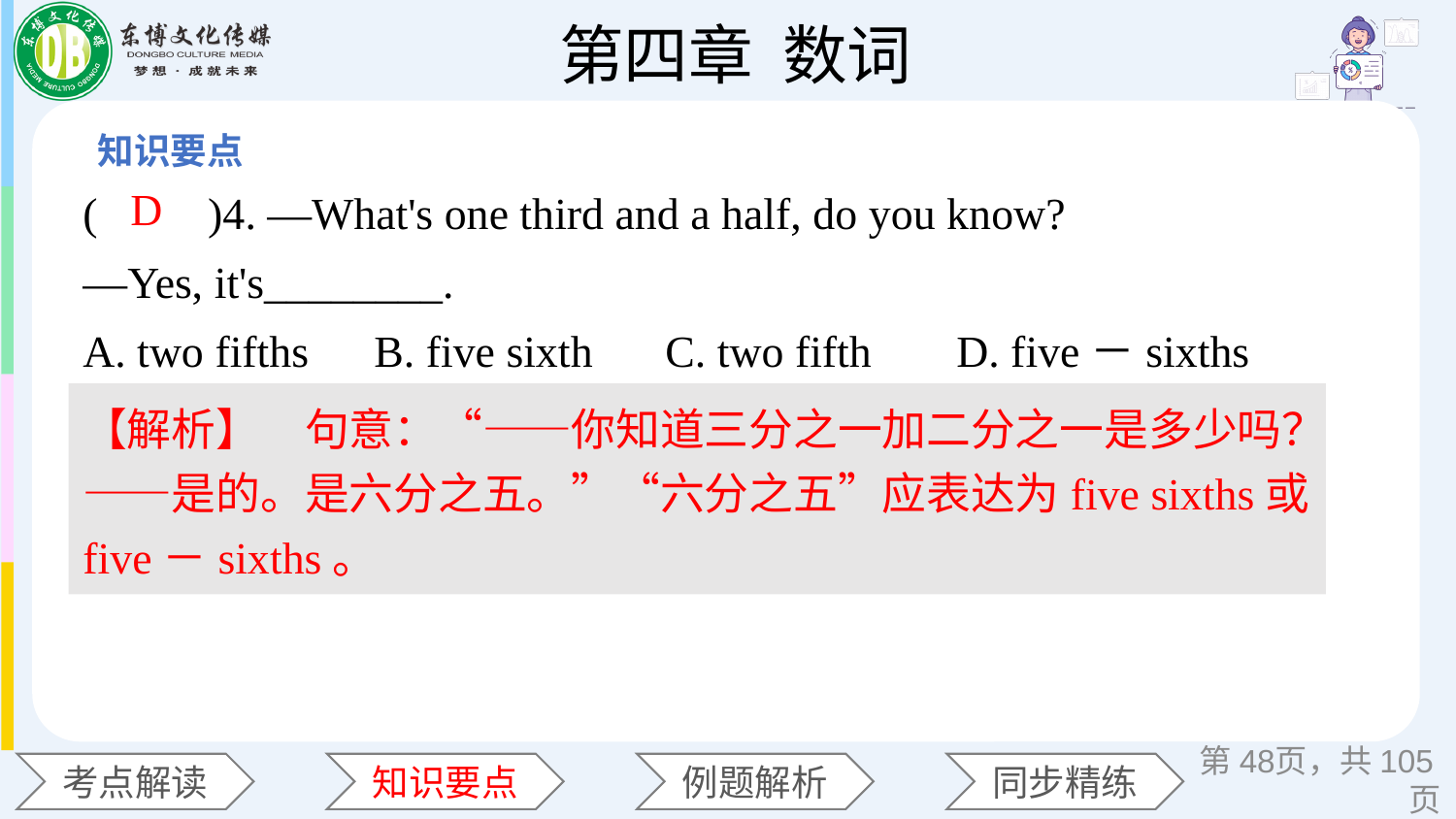

(　　)4. —What's one third and a half, do you know?
—Yes, it's________.
A. two fifths    	B. five sixth    	C. two fifth    	D. five－sixths
D
【解析】　句意：“——你知道三分之一加二分之一是多少吗？——是的。是六分之五。”“六分之五”应表达为five sixths或five－sixths。
第48页，共105页